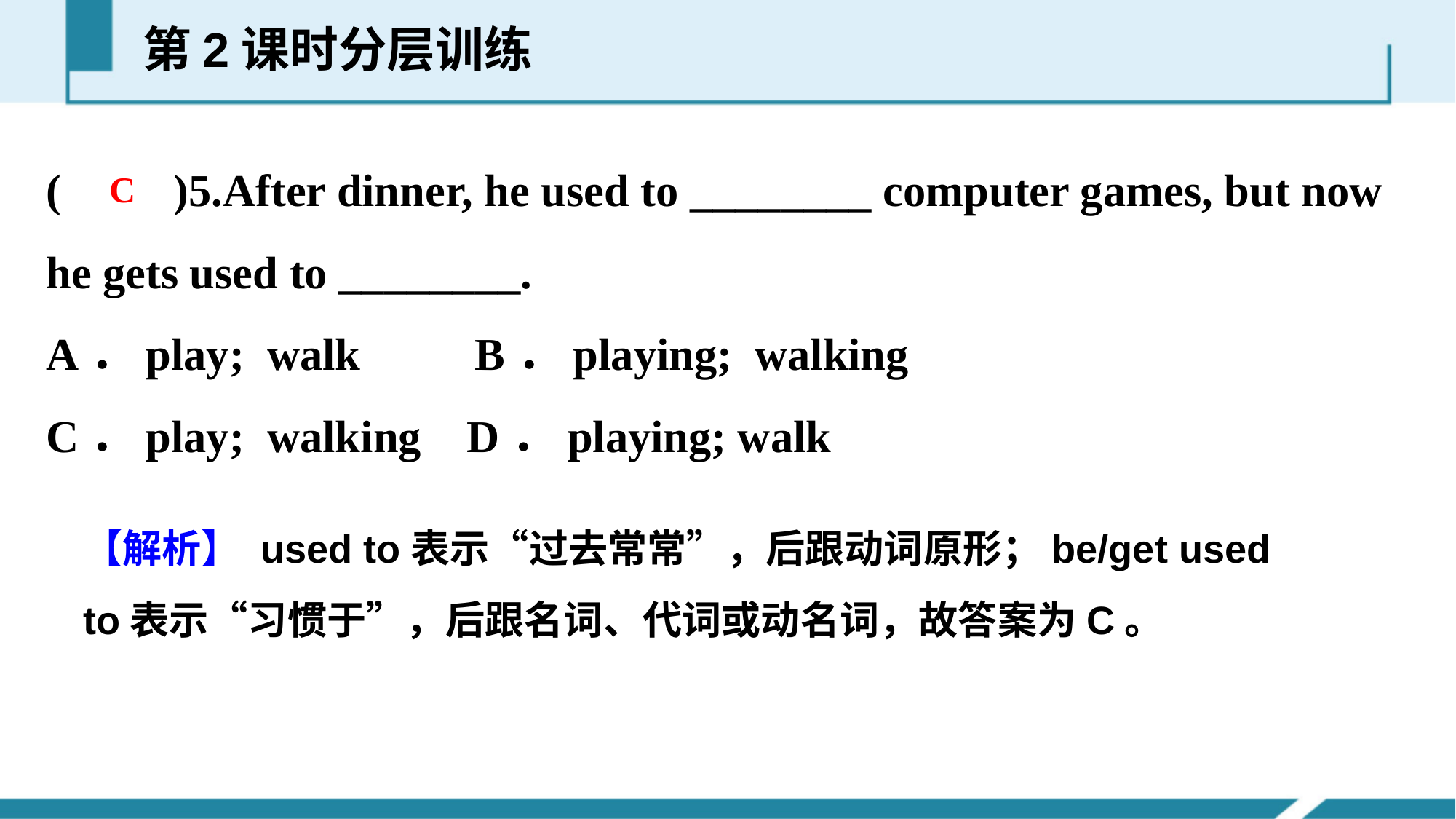

第2课时分层训练
(　　)5.After dinner, he used to ________ computer games, but now he gets used to ________.
A．play;  walk          B．playing;  walking
C．play;  walking    D．playing; walk
C
【解析】 used to表示“过去常常”，后跟动词原形；be/get used to表示“习惯于”，后跟名词、代词或动名词，故答案为C。